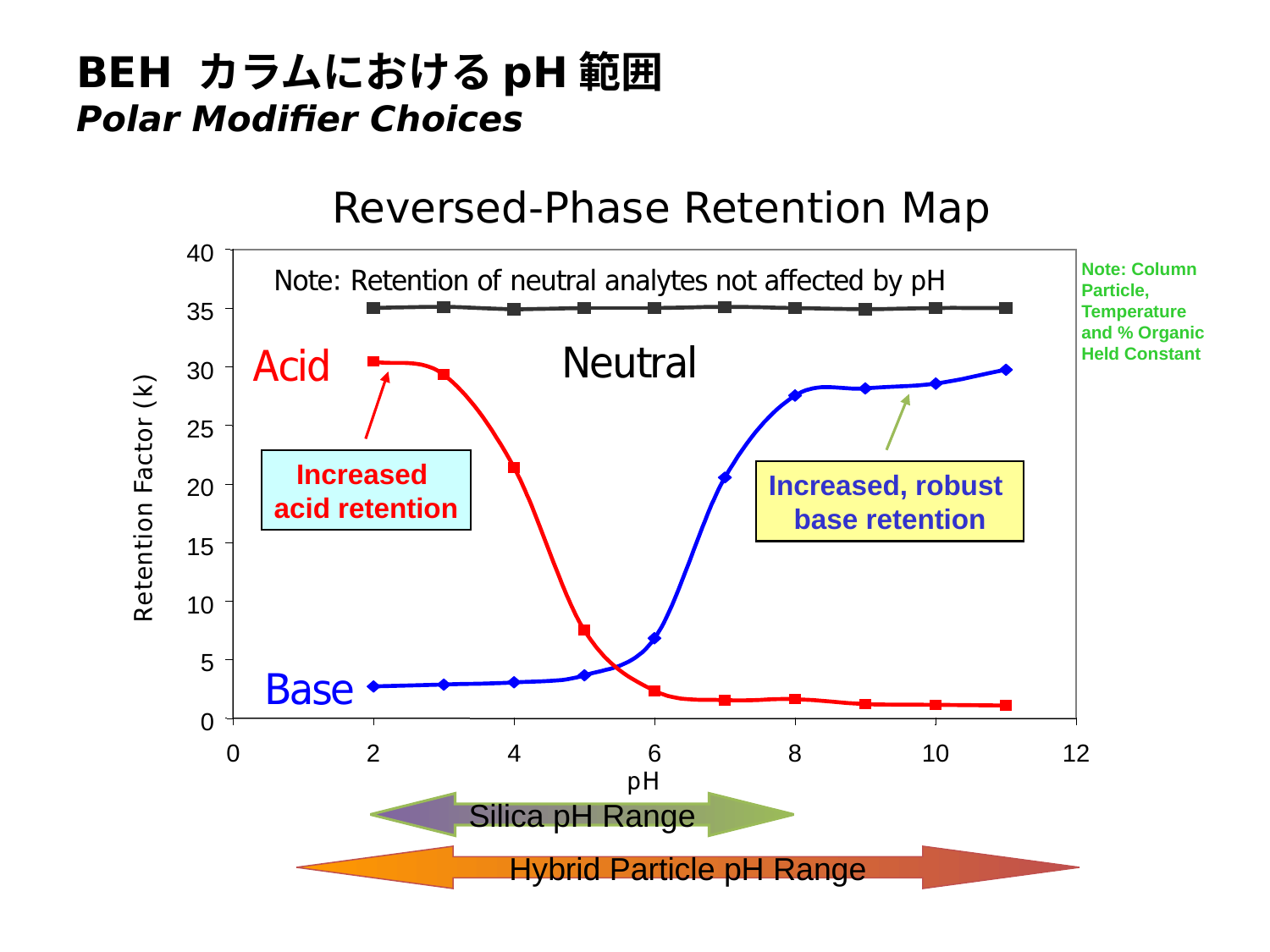

# BEH カラムにおけるpH範囲 Polar Modifier Choices
Reversed-Phase Retention Map
40

Note: Retention of neutral analytes not affected by pH
35

Neutral
Acid
30

25

Increased
acid retention
Increased, robust
base retention

Retention Factor (k)

20

15

10

5
Base

0

0
2
4
6
8
10
12
pH
Note: Column
Particle,
Temperature
and % Organic
Held Constant

Silica pH Range
Hybrid Particle pH Range